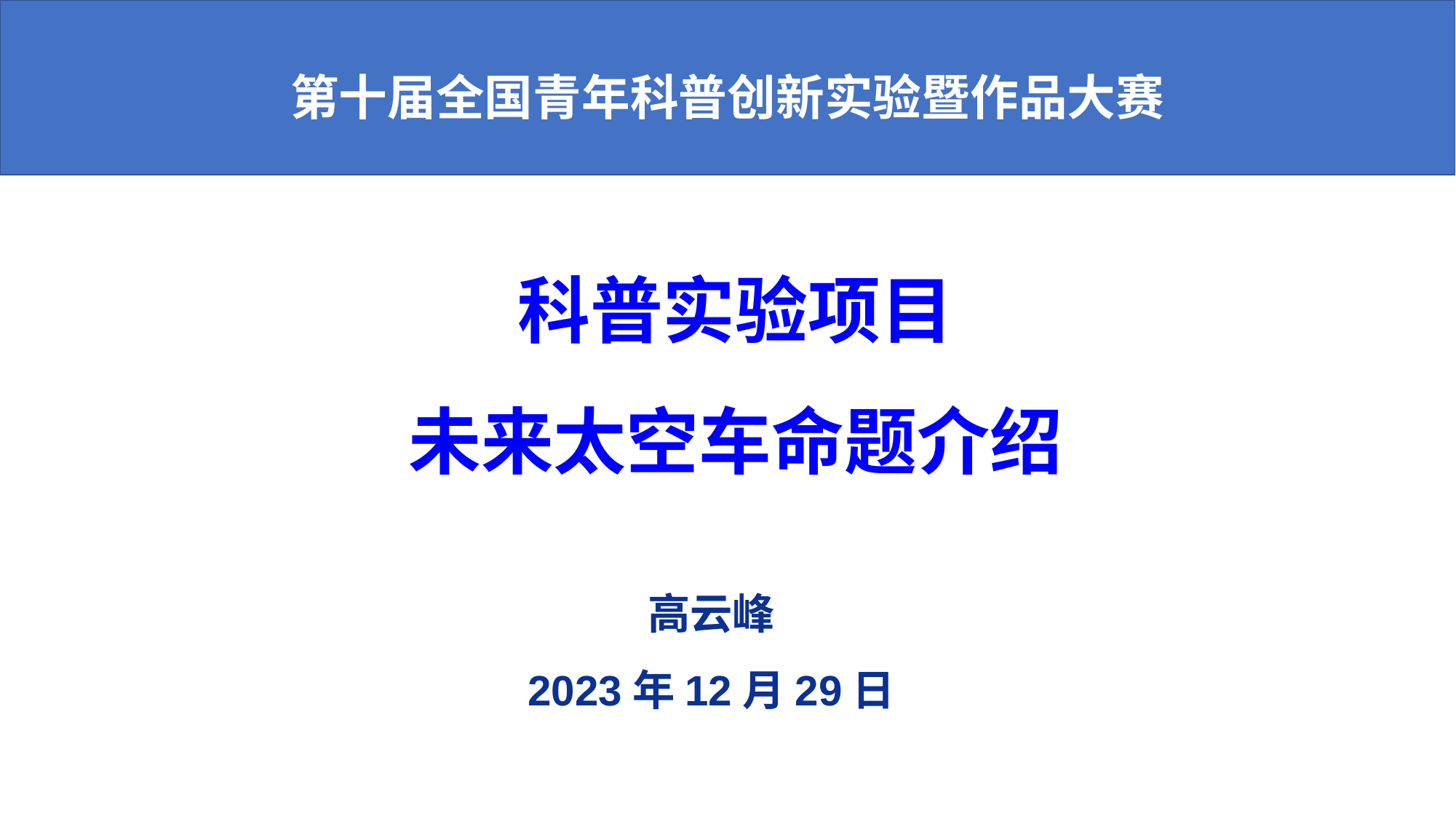

第十届全国青年科普创新实验暨作品大赛
科普实验项目
未来太空车命题介绍
高云峰
2023年12月29日